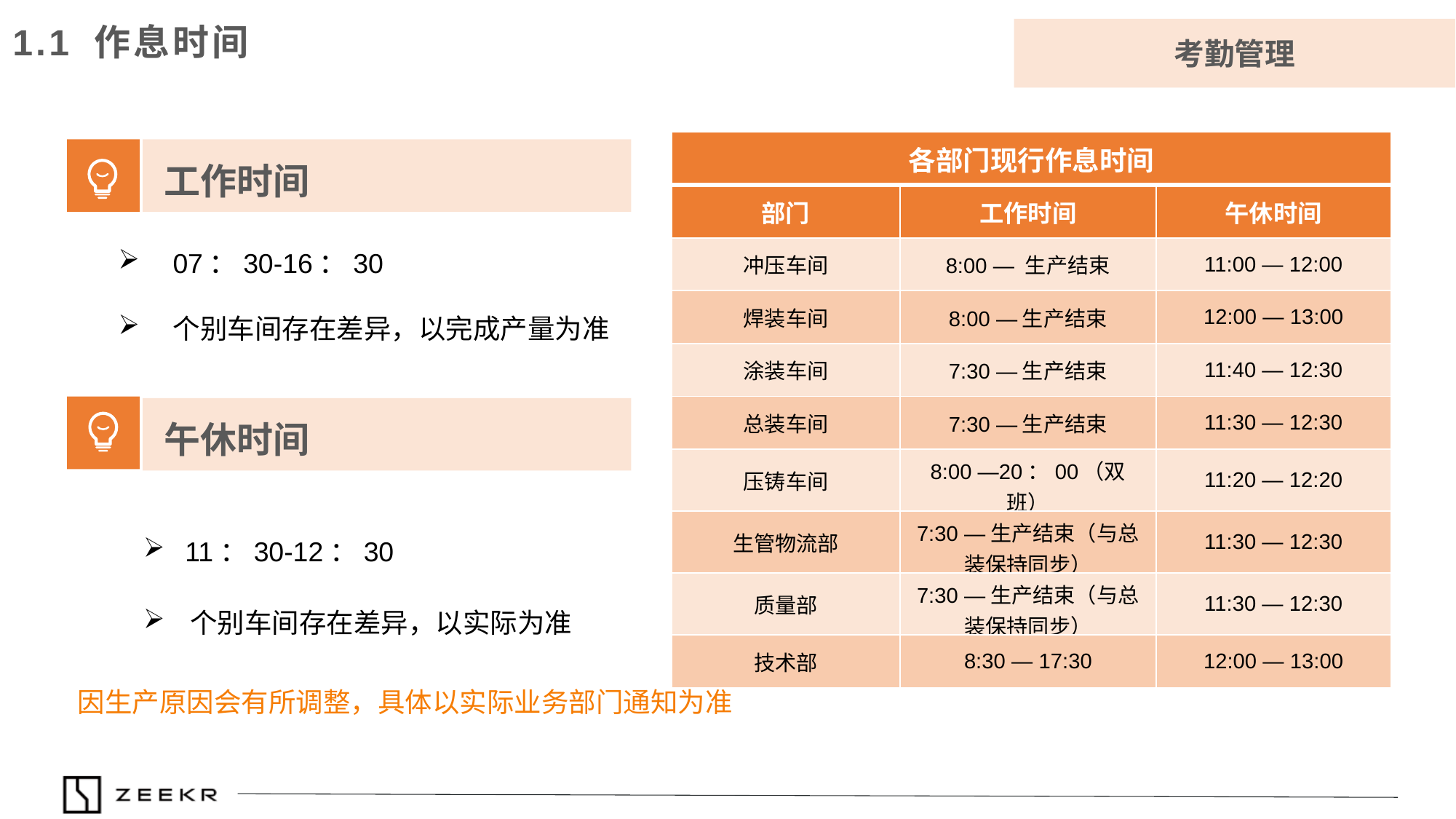

1.1 作息时间
考勤管理
| 各部门现行作息时间 |  |  |
| --- | --- | --- |
| 部门 | 工作时间 | 午休时间 |
| 冲压车间 | 8:00 — 生产结束 | 11:00 — 12:00 |
| 焊装车间 | 8:00 —生产结束 | 12:00 — 13:00 |
| 涂装车间 | 7:30 —生产结束 | 11:40 — 12:30 |
| 总装车间 | 7:30 —生产结束 | 11:30 — 12:30 |
| 压铸车间 | 8:00 —20：00（双班） | 11:20 — 12:20 |
| 生管物流部 | 7:30 —生产结束（与总装保持同步） | 11:30 — 12:30 |
| 质量部 | 7:30 —生产结束（与总装保持同步） | 11:30 — 12:30 |
| 技术部 | 8:30 — 17:30 | 12:00 — 13:00 |

工作时间

07：30-16：30
个别车间存在差异，以完成产量为准

午休时间

 11：30-12：30
 个别车间存在差异，以实际为准

因生产原因会有所调整，具体以实际业务部门通知为准